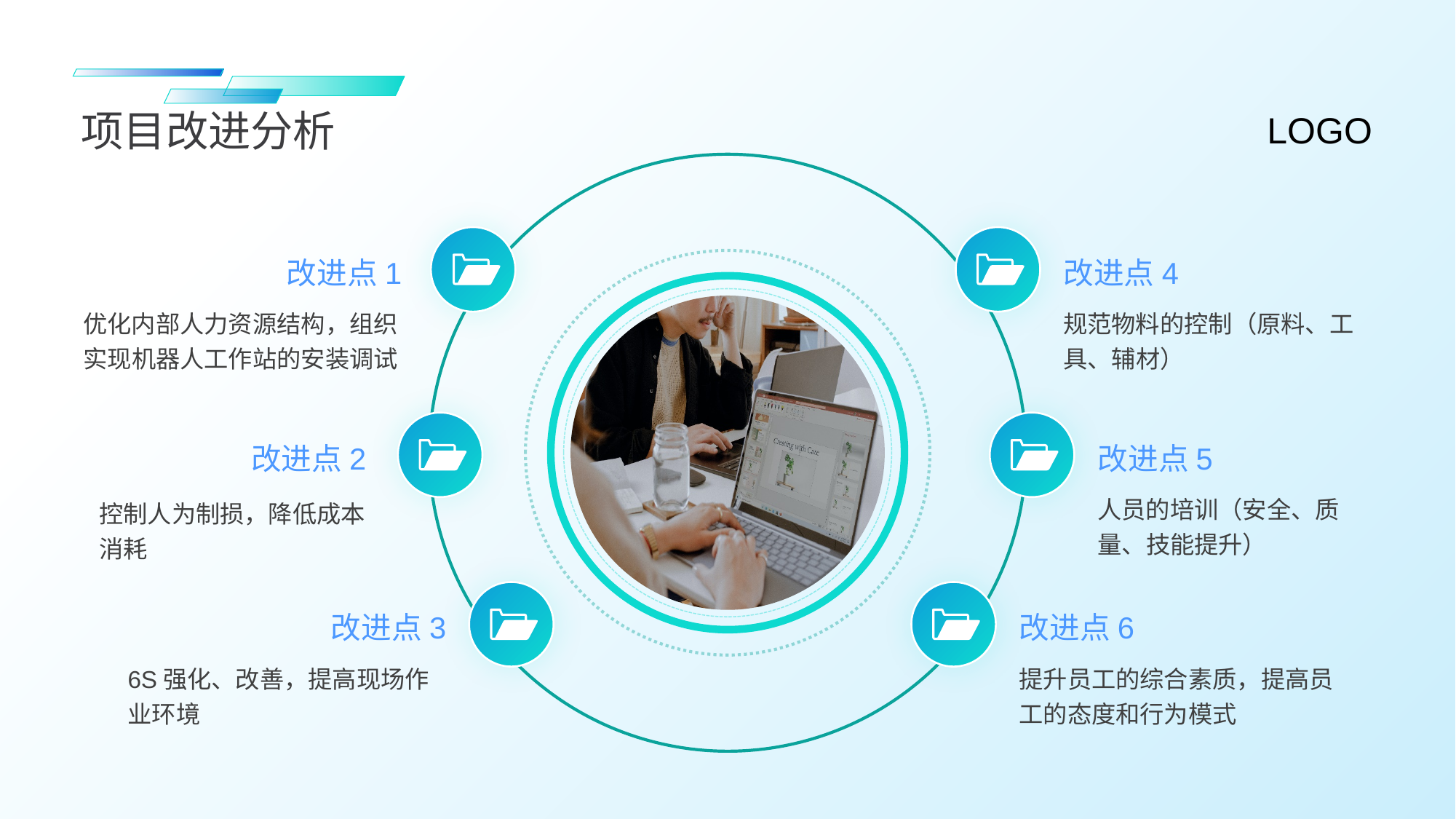

项目改进分析

改进点1
改进点4

优化内部人力资源结构，组织实现机器人工作站的安装调试
规范物料的控制（原料、工具、辅材）

改进点2
改进点5
人员的培训（安全、质量、技能提升）
控制人为制损，降低成本消耗

改进点3
改进点6
6S强化、改善，提高现场作业环境
提升员工的综合素质，提高员工的态度和行为模式